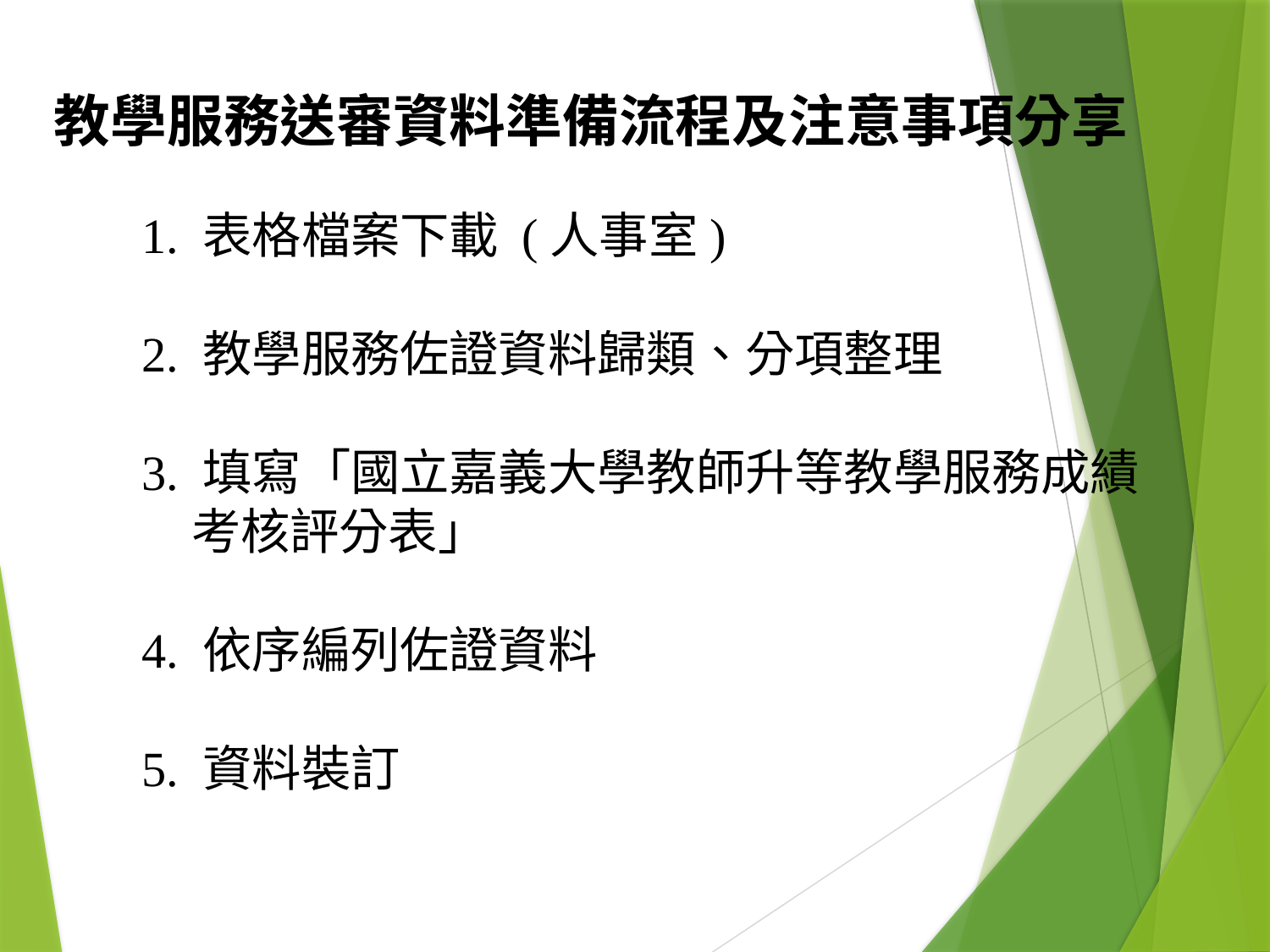

教學服務送審資料準備流程及注意事項分享

1. 表格檔案下載 (人事室)

2. 教學服務佐證資料歸類、分項整理

3. 填寫「國立嘉義大學教師升等教學服務成績考核評分表」

4. 依序編列佐證資料

5. 資料裝訂